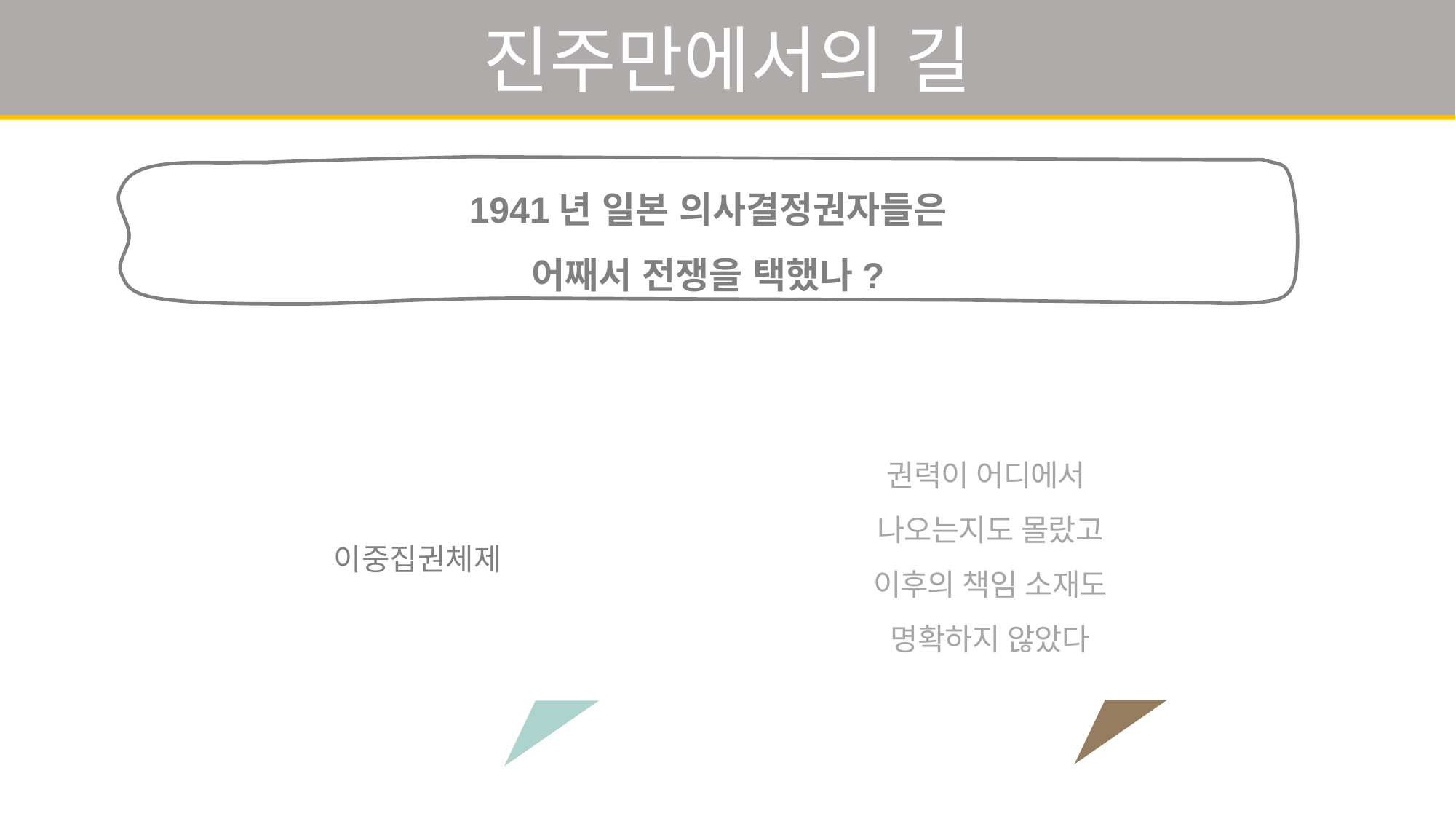

진주만에서의 길
1941년 일본 의사결정권자들은
어째서 전쟁을 택했나?
권력이 어디에서
나오는지도 몰랐고
이후의 책임 소재도
명확하지 않았다
이중집권체제